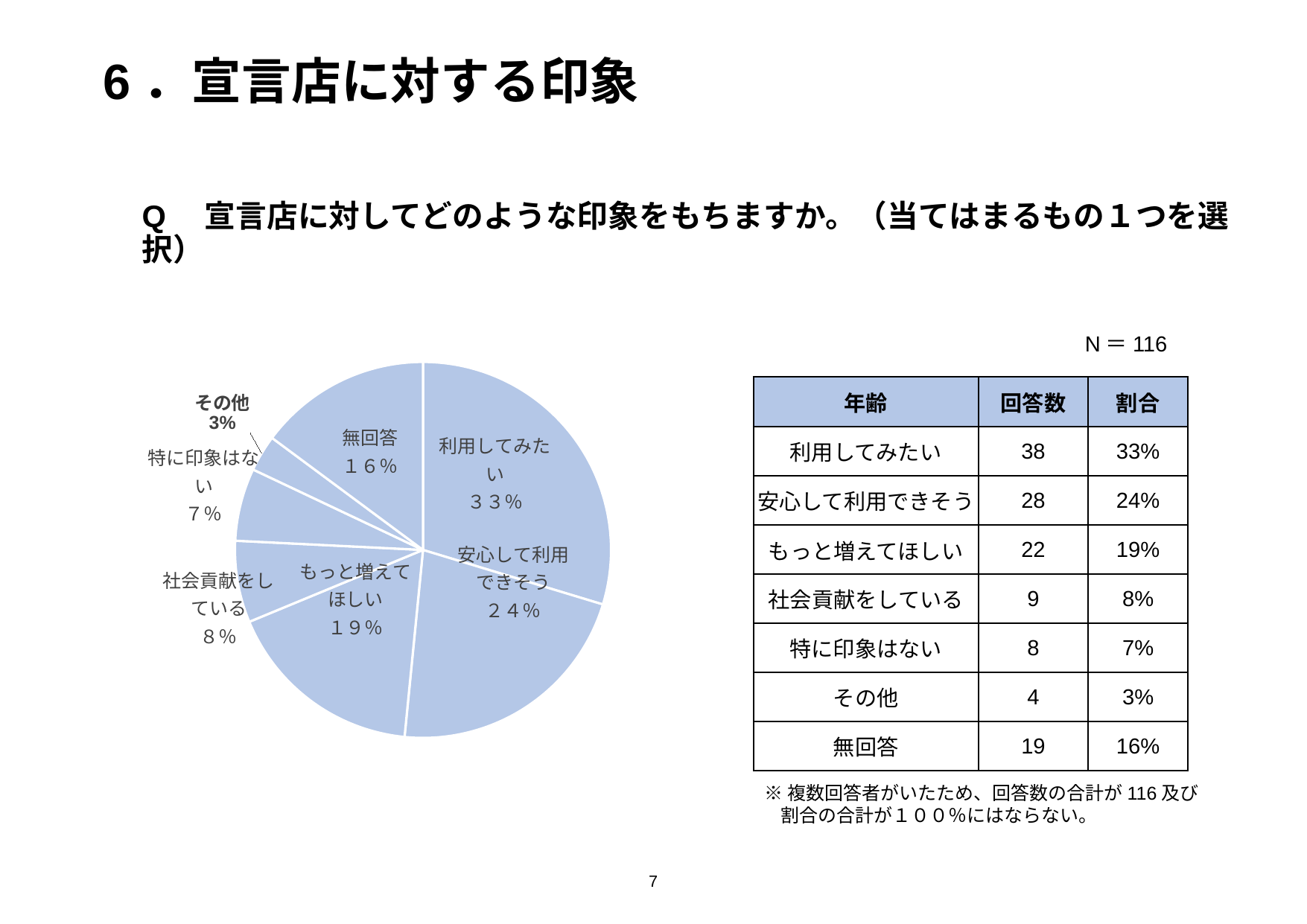

# 6．宣言店に対する印象
Q　宣言店に対してどのような印象をもちますか。（当てはまるもの１つを選択）

### Chart

| Category |  |
|---|---|
| 利用してみたい | 38.0 |
| 安心して利用できそう | 28.0 |
| もっと増えてほしい | 22.0 |
| 社会貢献をしている | 9.0 |
| 特に印象はない | 8.0 |
| その他 | 4.0 |
| 無回答 | 19.0 |
N＝116
| 年齢 | 回答数 | 割合 |
| --- | --- | --- |
| 利用してみたい | 38 | 33% |
| 安心して利用できそう | 28 | 24% |
| もっと増えてほしい | 22 | 19% |
| 社会貢献をしている | 9 | 8% |
| 特に印象はない | 8 | 7% |
| その他 | 4 | 3% |
| 無回答 | 19 | 16% |
※複数回答者がいたため、回答数の合計が116及び
   割合の合計が１００％にはならない。
7